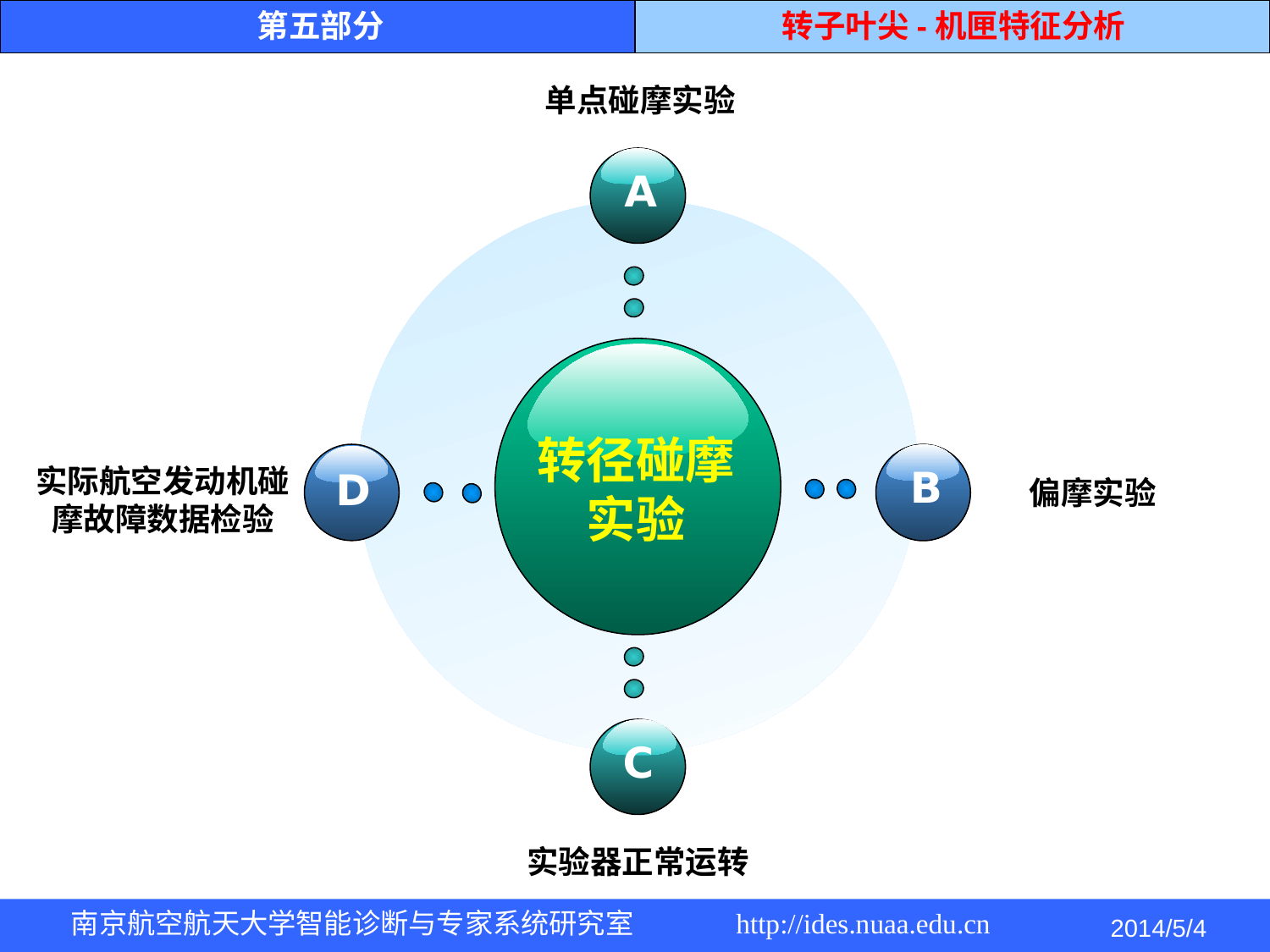

第五部分
转子叶尖-机匣特征分析
单点碰摩实验

A

转径碰摩
实验

D

B
实际航空发动机碰摩故障数据检验
偏摩实验

C
实验器正常运转
2014/5/4
南京航空航天大学智能诊断与专家系统研究室               http://ides.nuaa.edu.cn